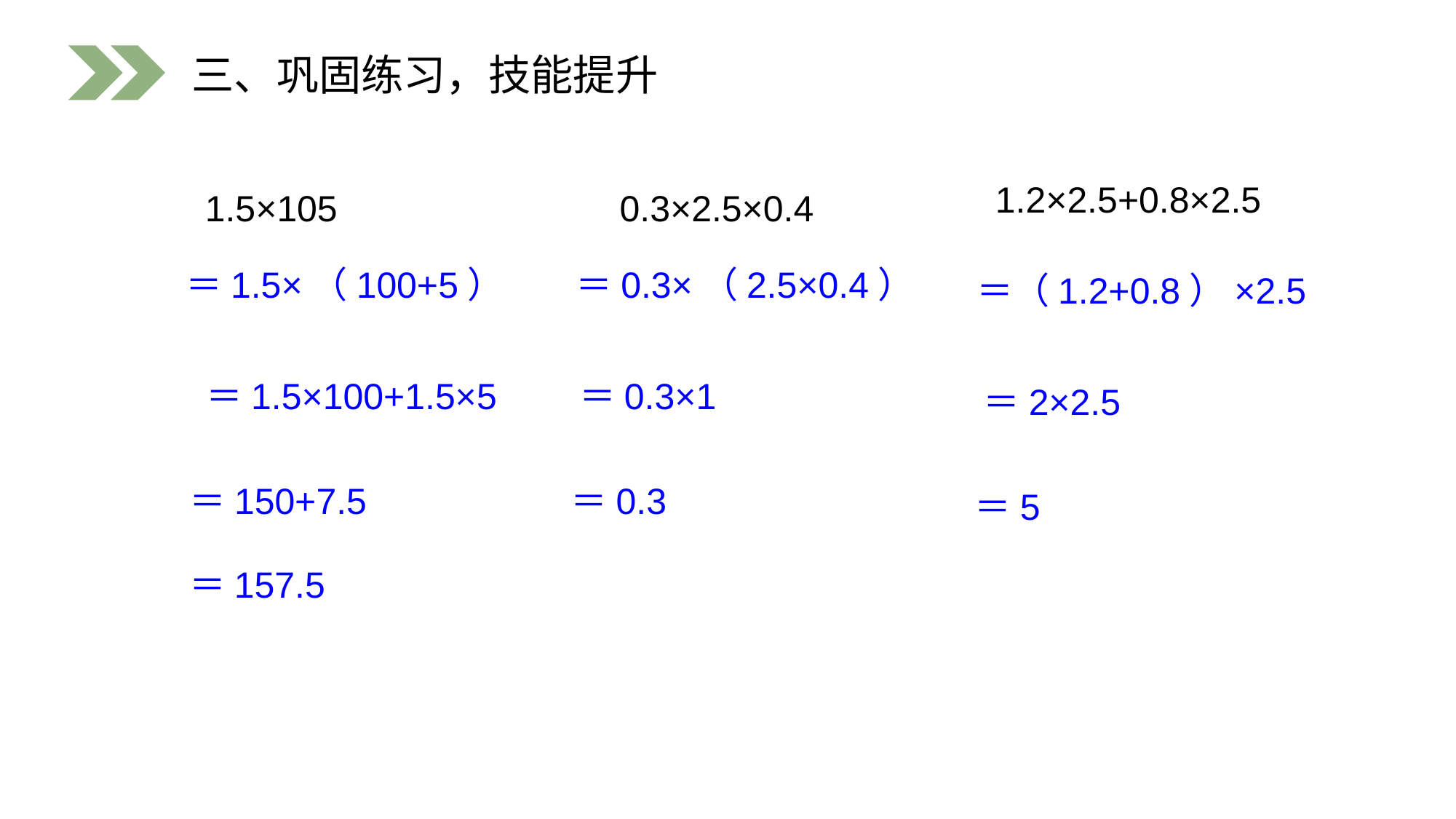

三、巩固练习，技能提升
1.2×2.5+0.8×2.5
0.3×2.5×0.4
1.5×105
＝1.5×（100+5）
＝0.3×（2.5×0.4）
＝（1.2+0.8）×2.5
＝1.5×100+1.5×5
＝0.3×1
＝2×2.5
＝150+7.5
＝0.3
＝5
＝157.5